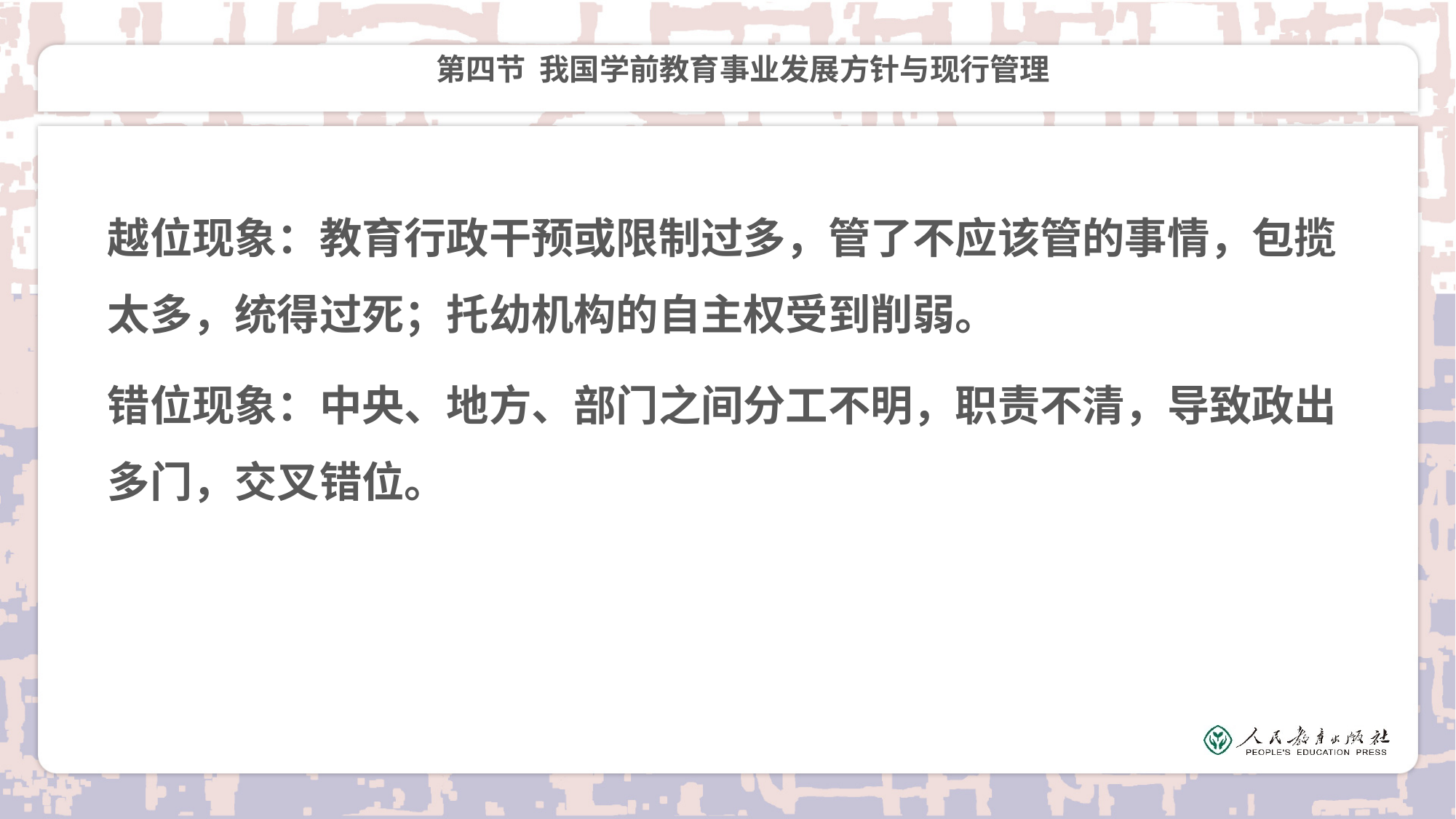

# 第四节  我国学前教育事业发展方针与现行管理
越位现象：教育行政干预或限制过多，管了不应该管的事情，包揽太多，统得过死；托幼机构的自主权受到削弱。
错位现象：中央、地方、部门之间分工不明，职责不清，导致政出多门，交叉错位。